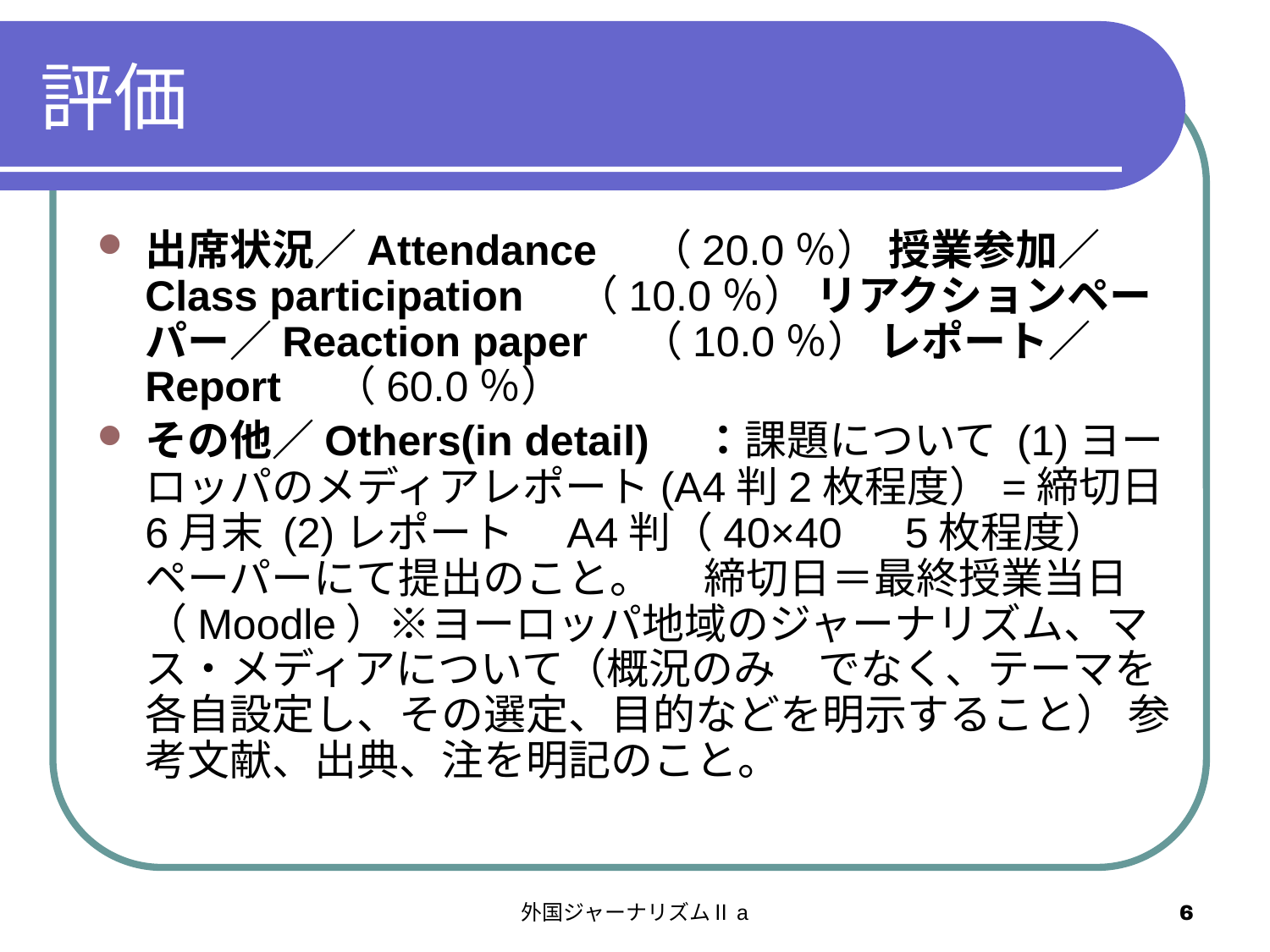

# 評価
出席状況／Attendance　（20.0％） 授業参加／Class participation　（10.0％） リアクションペーパー／Reaction paper　（10.0％） レポート／Report　（60.0％）
その他／Others(in detail)　：課題について (1)ヨーロッパのメディアレポート(A4判2枚程度）=締切日6月末 (2)レポート　A4判（40×40　5枚程度）ペーパーにて提出のこと。 　締切日＝最終授業当日（Moodle）※ヨーロッパ地域のジャーナリズム、マス・メディアについて（概況のみ　でなく、テーマを各自設定し、その選定、目的などを明示すること） 参考文献、出典、注を明記のこと。
外国ジャーナリズムⅡa
6